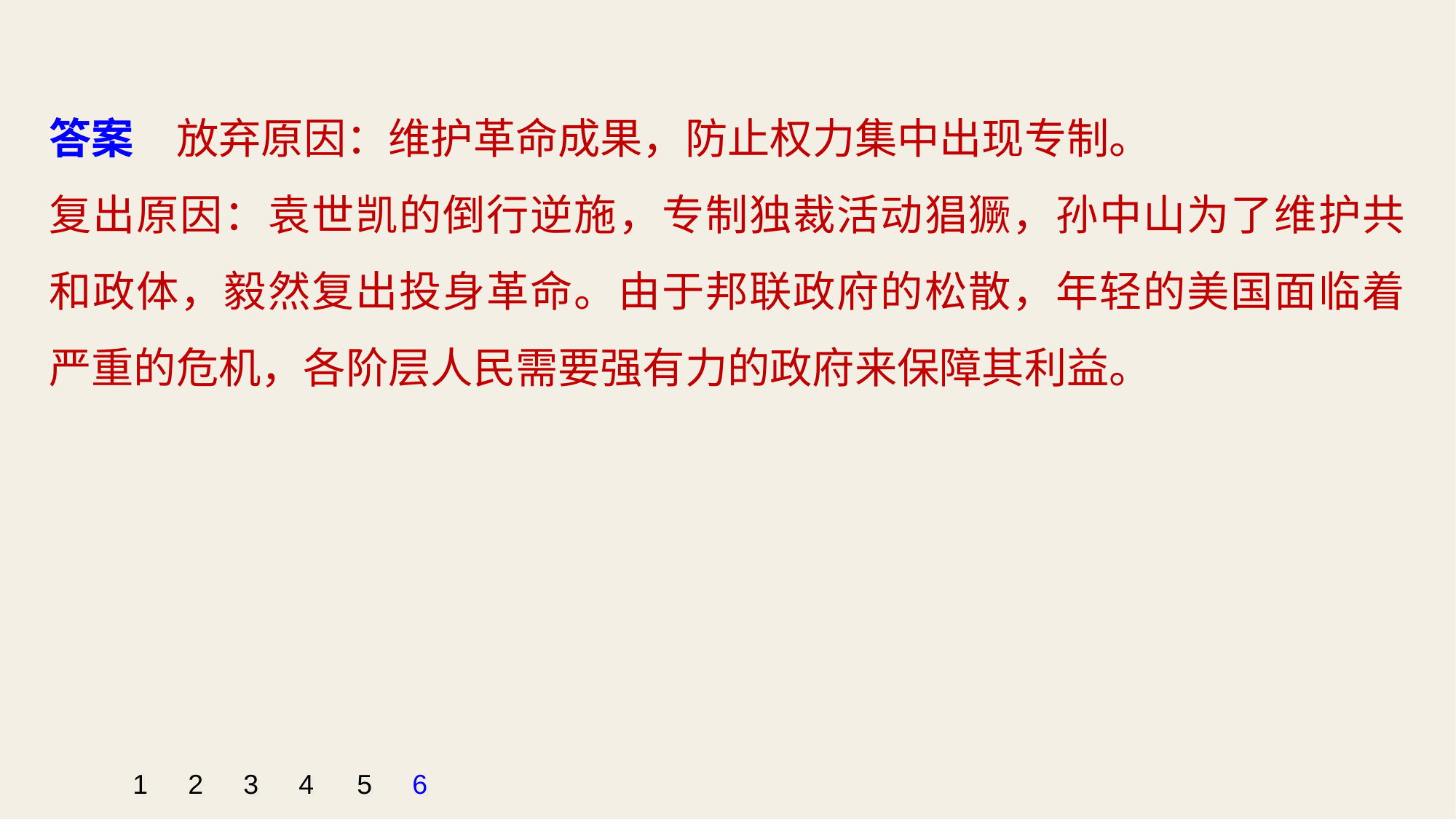

答案　放弃原因：维护革命成果，防止权力集中出现专制。
复出原因：袁世凯的倒行逆施，专制独裁活动猖獗，孙中山为了维护共和政体，毅然复出投身革命。由于邦联政府的松散，年轻的美国面临着严重的危机，各阶层人民需要强有力的政府来保障其利益。
1
2
3
4
5
6